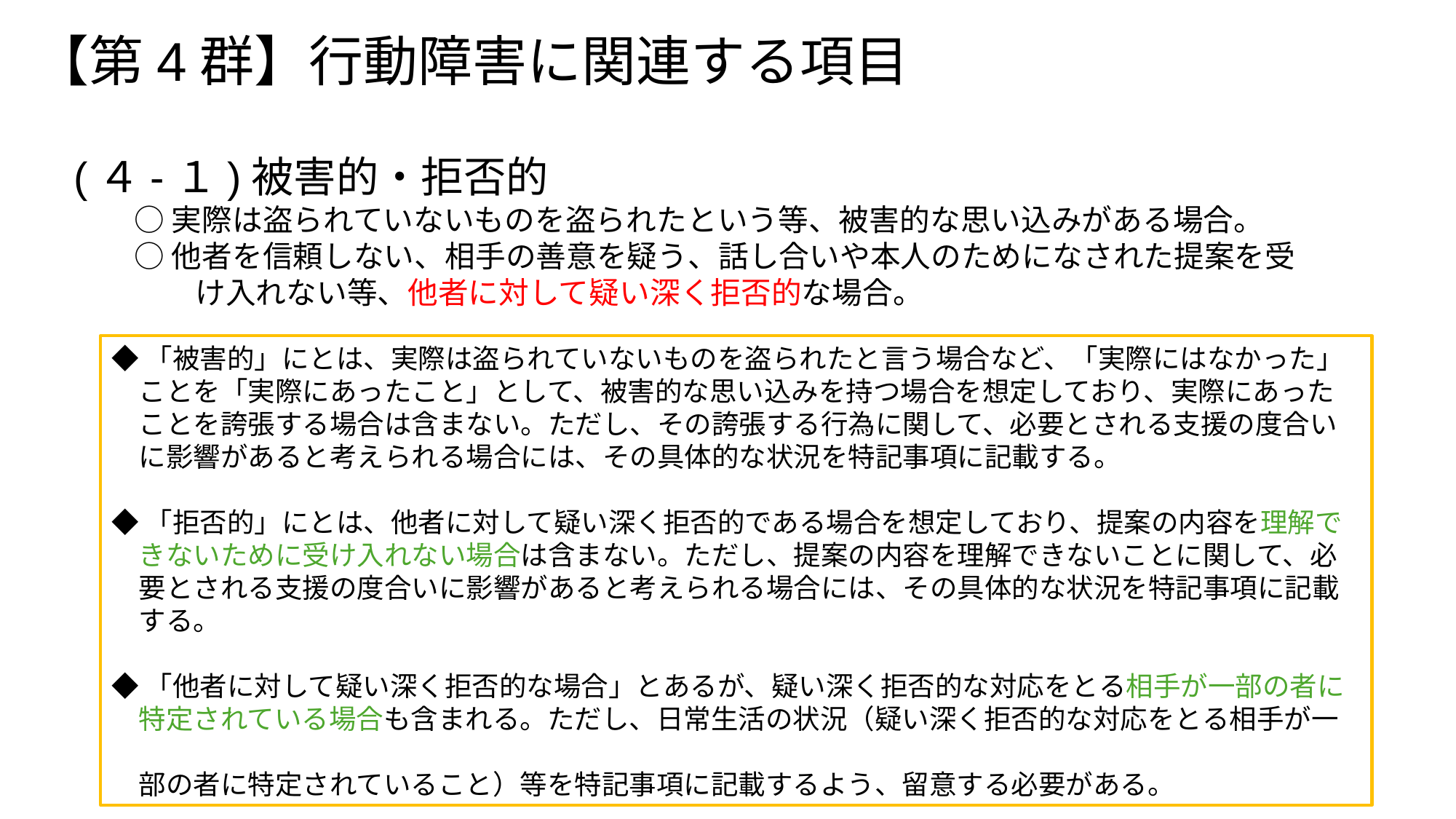

【第4群】行動障害に関連する項目
# (４-１)被害的・拒否的 　　○ 実際は盗られていないものを盗られたという等、被害的な思い込みがある場合。 　　○ 他者を信頼しない、相手の善意を疑う、話し合いや本人のためになされた提案を受 　　　　け入れない等、他者に対して疑い深く拒否的な場合。
◆「被害的」にとは、実際は盗られていないものを盗られたと言う場合など、「実際にはなかった」
　ことを「実際にあったこと」として、被害的な思い込みを持つ場合を想定しており、実際にあった
　ことを誇張する場合は含まない。ただし、その誇張する行為に関して、必要とされる支援の度合い
　に影響があると考えられる場合には、その具体的な状況を特記事項に記載する。

◆「拒否的」にとは、他者に対して疑い深く拒否的である場合を想定しており、提案の内容を理解で
　きないために受け入れない場合は含まない。ただし、提案の内容を理解できないことに関して、必
　要とされる支援の度合いに影響があると考えられる場合には、その具体的な状況を特記事項に記載
　する。

◆「他者に対して疑い深く拒否的な場合」とあるが、疑い深く拒否的な対応をとる相手が一部の者に
　特定されている場合も含まれる。ただし、日常生活の状況（疑い深く拒否的な対応をとる相手が一
　部の者に特定されていること）等を特記事項に記載するよう、留意する必要がある。